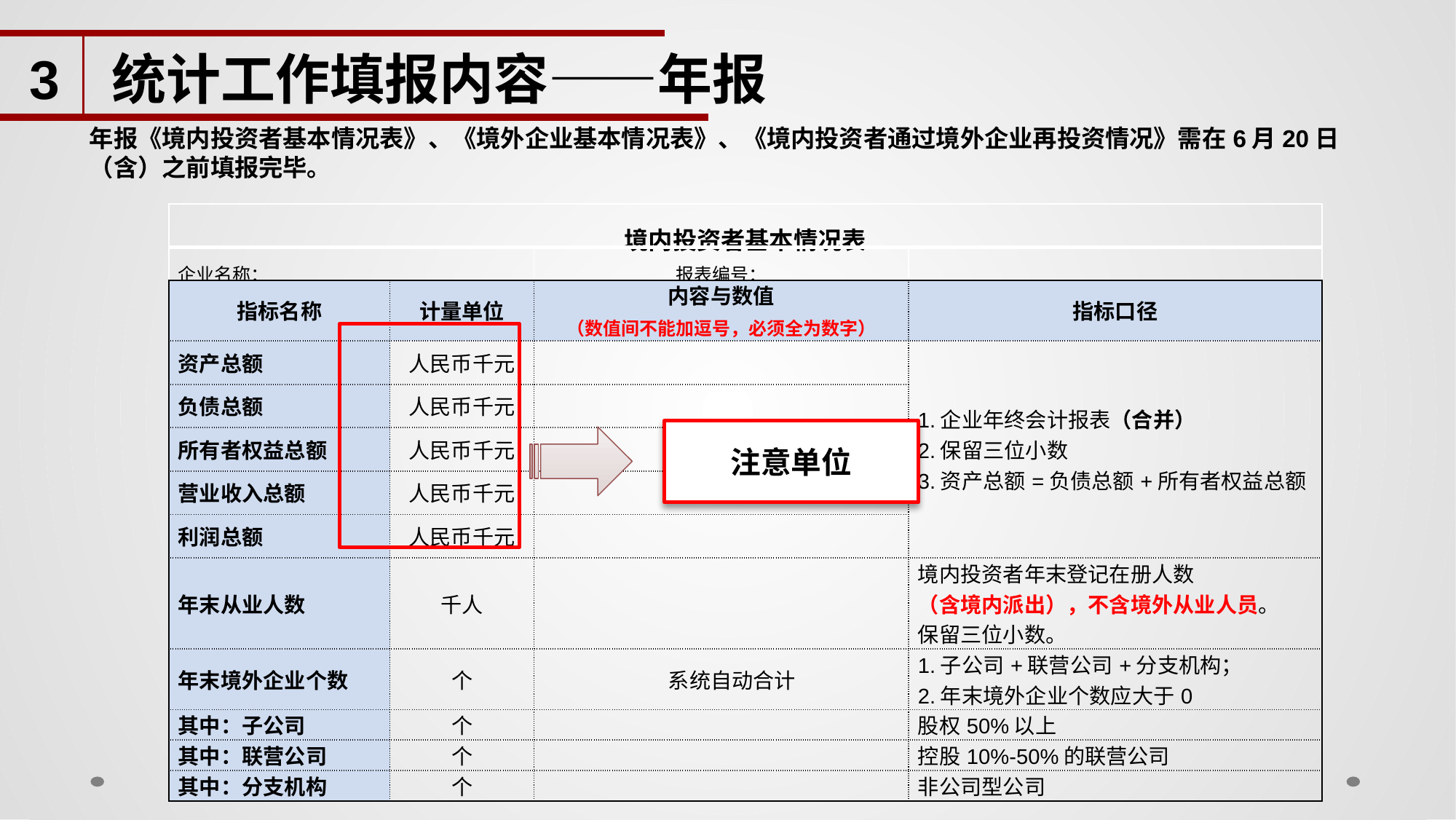

3
统计工作填报内容——年报
年报《境内投资者基本情况表》、《境外企业基本情况表》、《境内投资者通过境外企业再投资情况》需在6月20日（含）之前填报完毕。
| 境内投资者基本情况表 |  |  |  |
| --- | --- | --- | --- |
| 企业名称： |  | 报表编号： |  |
| 指标名称 | 计量单位 | 内容与数值 （数值间不能加逗号，必须全为数字） | 指标口径 |
| 资产总额 | 人民币千元 |  | 1.企业年终会计报表（合并） 2.保留三位小数 3.资产总额=负债总额+所有者权益总额 |
| 负债总额 | 人民币千元 |  |  |
| 所有者权益总额 | 人民币千元 |  |  |
| 营业收入总额 | 人民币千元 |  |  |
| 利润总额 | 人民币千元 |  |  |
| 年末从业人数 | 千人 |  | 境内投资者年末登记在册人数 （含境内派出），不含境外从业人员。 保留三位小数。 |
| 年末境外企业个数 | 个 | 系统自动合计 | 1.子公司+联营公司+分支机构； 2.年末境外企业个数应大于0 |
| 其中：子公司 | 个 |  | 股权50%以上 |
| 其中：联营公司 | 个 |  | 控股10%-50%的联营公司 |
| 其中：分支机构 | 个 |  | 非公司型公司 |

注意单位